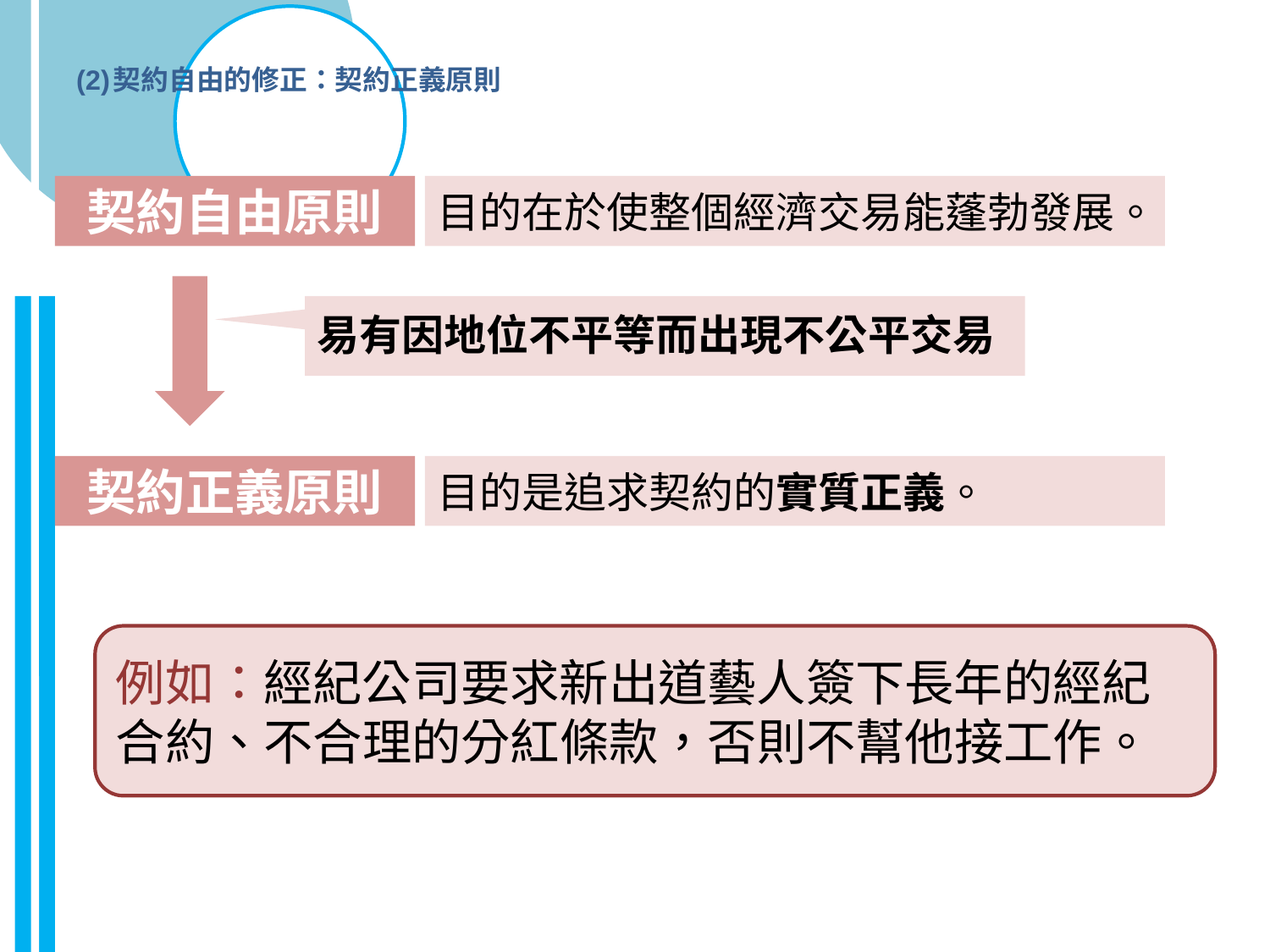

(2)契約自由的修正：契約正義原則

契約自由原則
目的在於使整個經濟交易能蓬勃發展。

易有因地位不平等而出現不公平交易
契約正義原則
目的是追求契約的實質正義。
例如：經紀公司要求新出道藝人簽下長年的經紀合約、不合理的分紅條款，否則不幫他接工作。